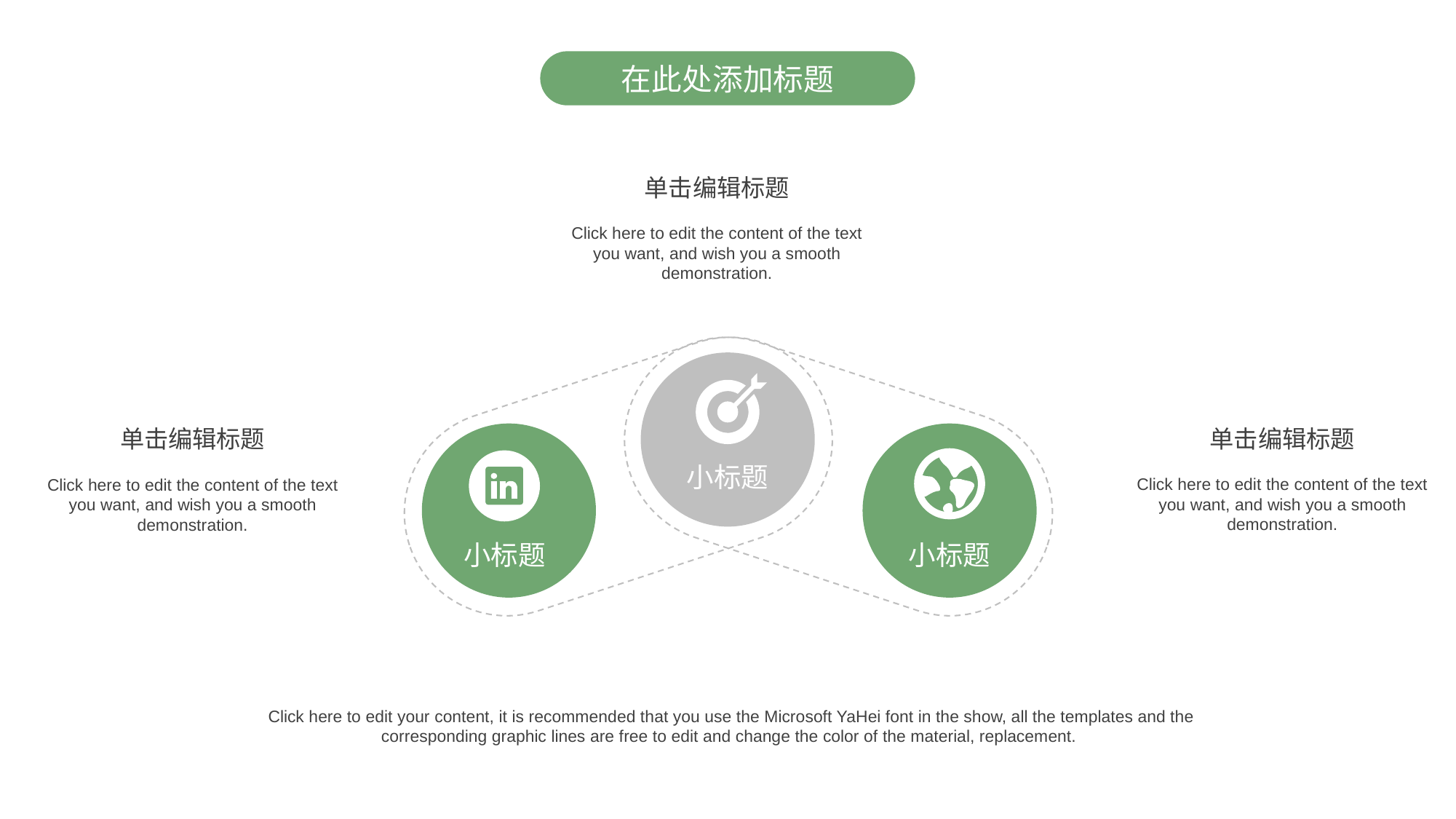

在此处添加标题
单击编辑标题
Click here to edit the content of the text you want, and wish you a smooth demonstration.

单击编辑标题
单击编辑标题

小标题
Click here to edit the content of the text you want, and wish you a smooth demonstration.
Click here to edit the content of the text you want, and wish you a smooth demonstration.
小标题
小标题
Click here to edit your content, it is recommended that you use the Microsoft YaHei font in the show, all the templates and the corresponding graphic lines are free to edit and change the color of the material, replacement.